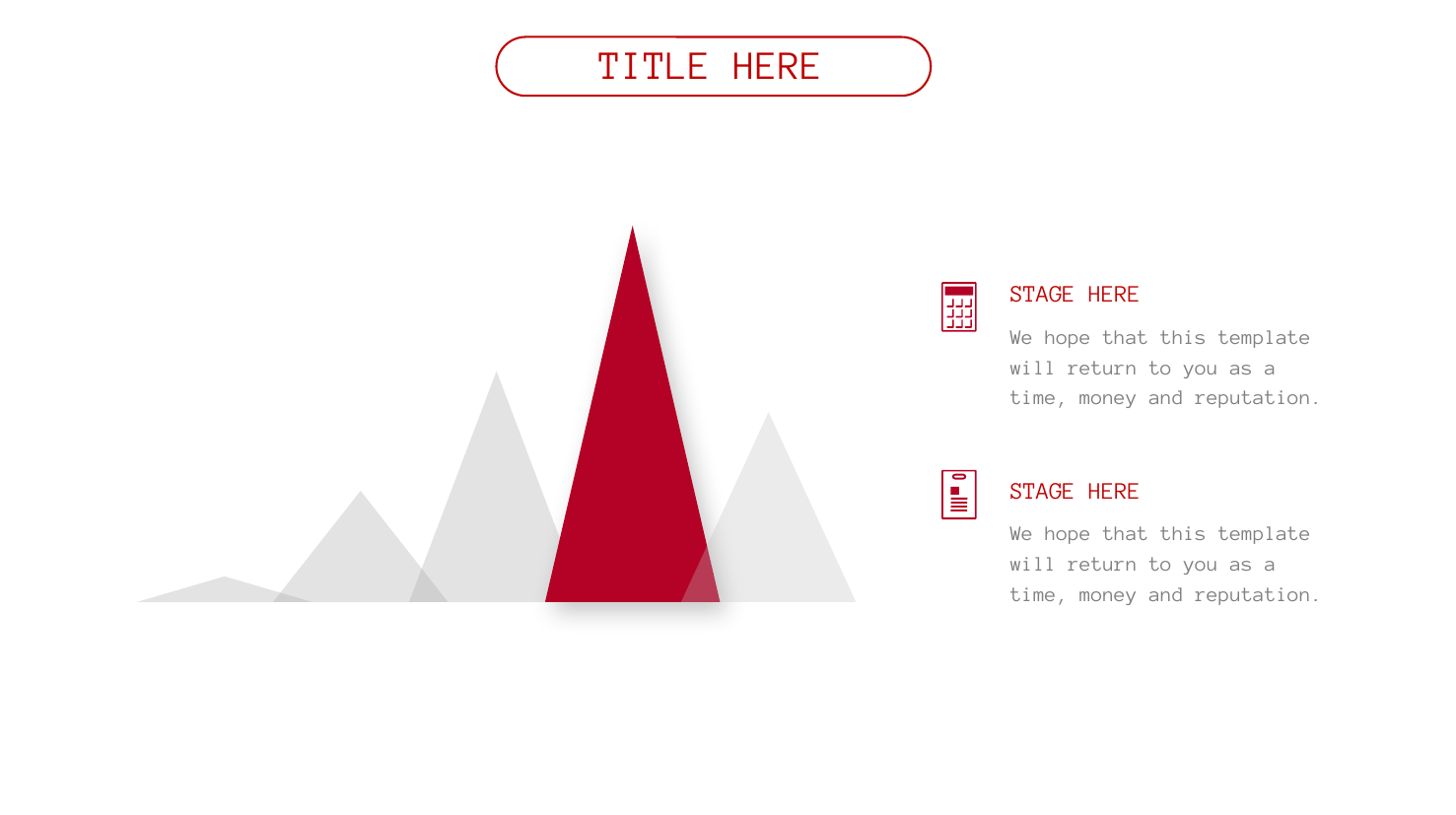

TITLE HERE

3000

STAGE HERE

We hope that this template will return to you as a time, money and reputation.
2000
1500

1000
STAGE HERE

We hope that this template will return to you as a time, money and reputation.
500

标题
标题
标题
标题
标题